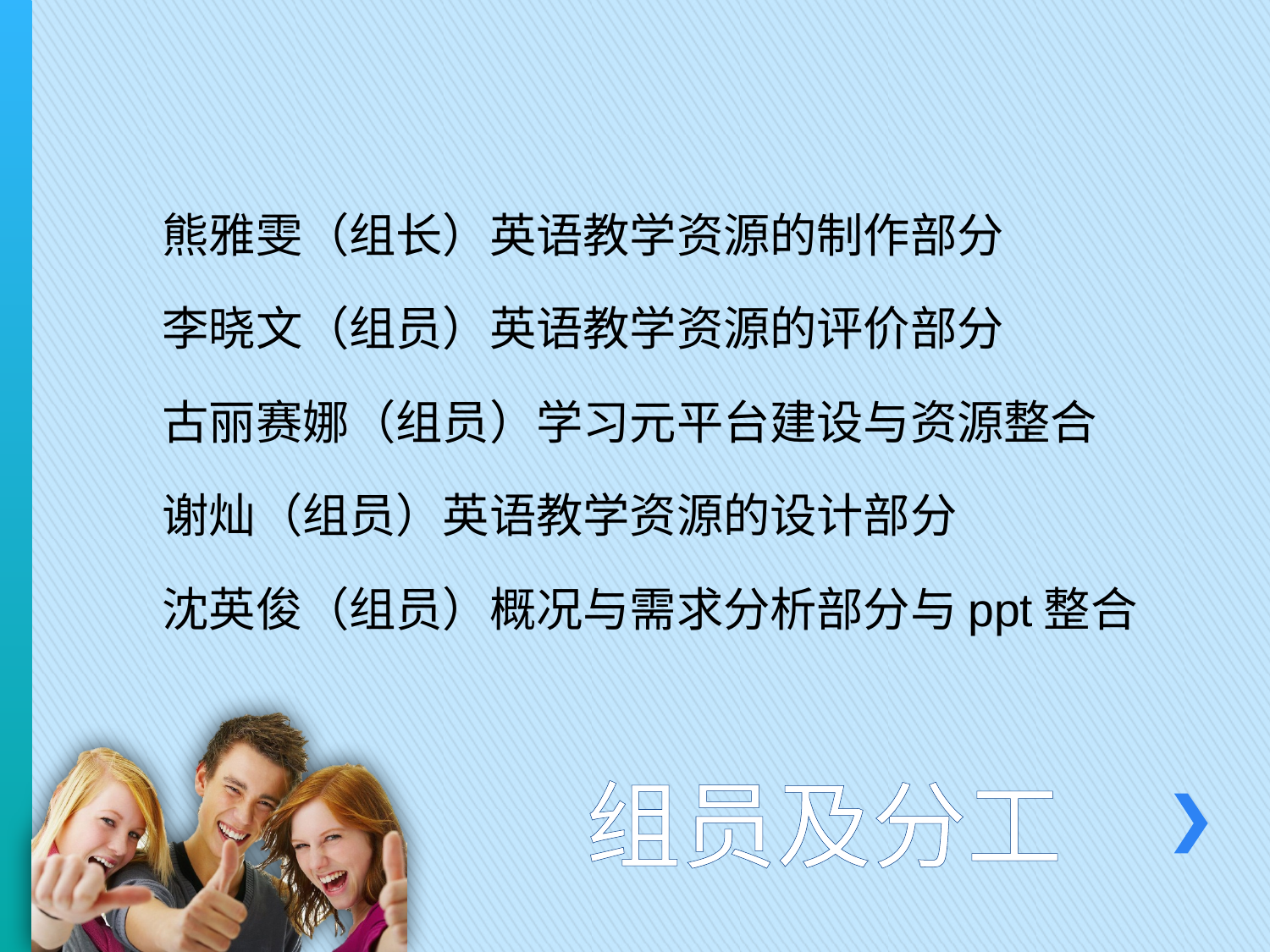

熊雅雯（组长）英语教学资源的制作部分
李晓文（组员）英语教学资源的评价部分
古丽赛娜（组员）学习元平台建设与资源整合
谢灿（组员）英语教学资源的设计部分
沈英俊（组员）概况与需求分析部分与ppt整合
# 组员及分工